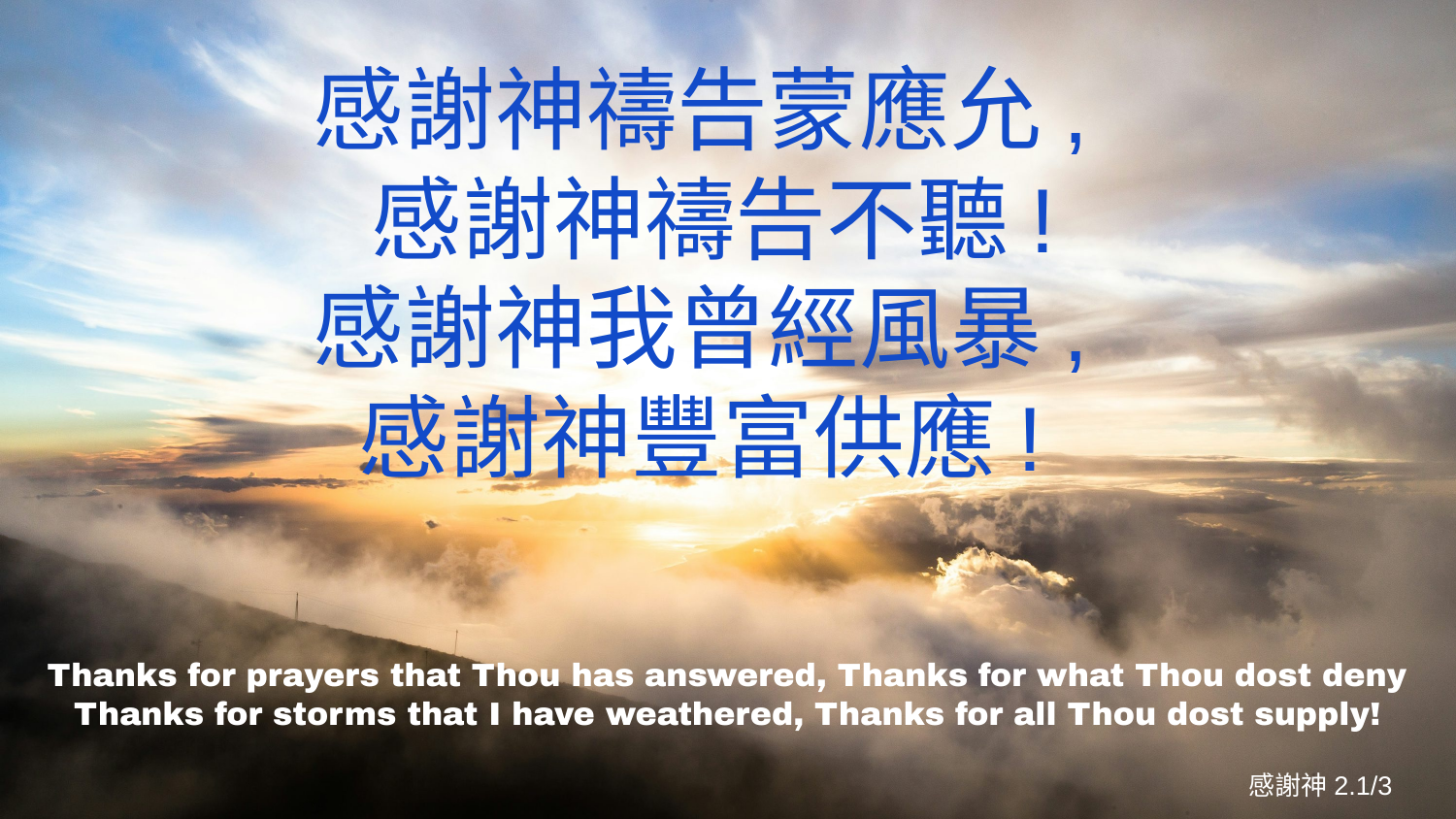

感謝神禱告蒙應允,
感謝神禱告不聽!
感謝神我曾經風暴,
感謝神豐富供應!
Thanks for prayers that Thou has answered, Thanks for what Thou dost deny
Thanks for storms that I have weathered, Thanks for all Thou dost supply!
感謝神2.1/3